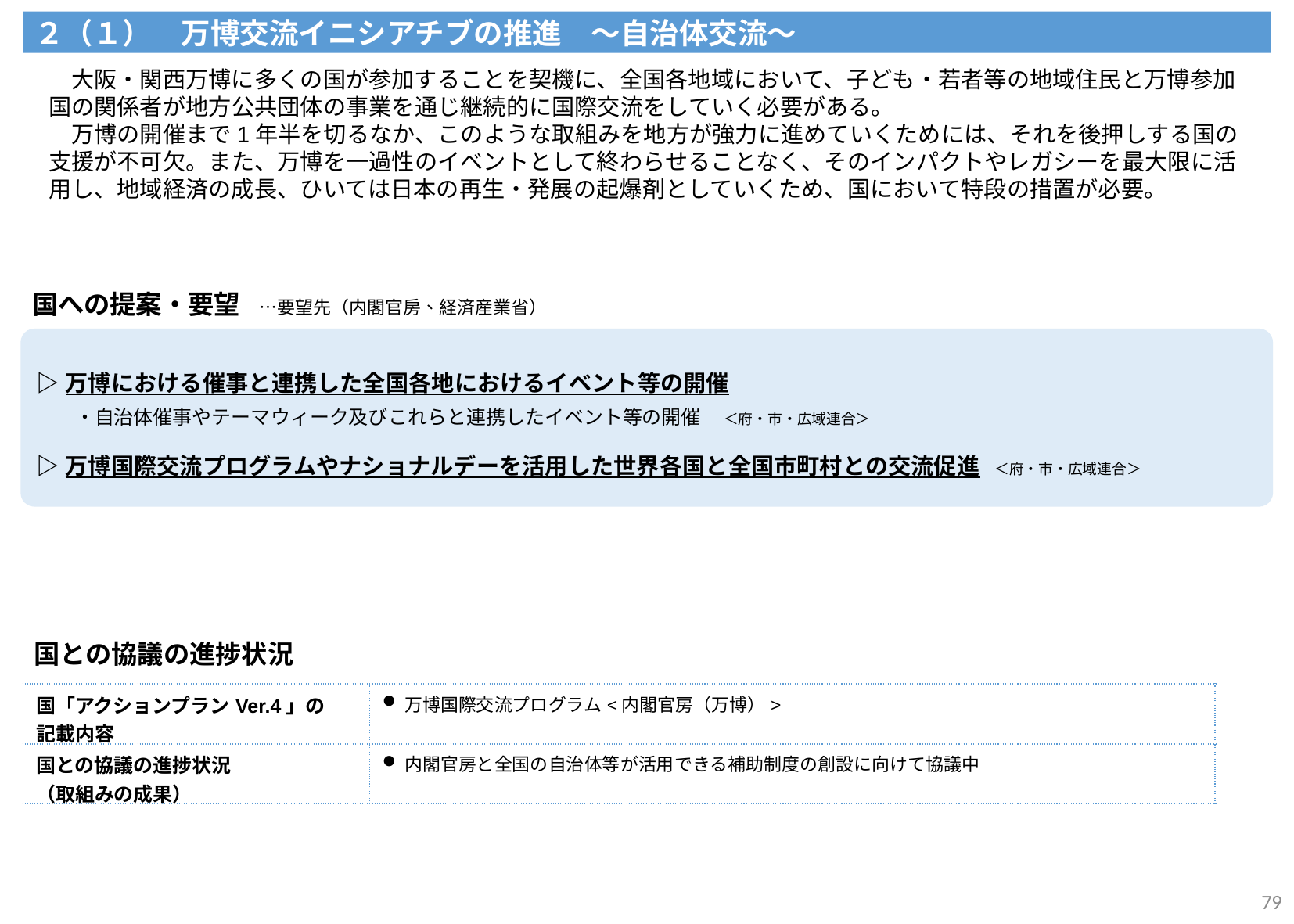

２（１）　万博交流イニシアチブの推進　～自治体交流～
　大阪・関西万博に多くの国が参加することを契機に、全国各地域において、子ども・若者等の地域住民と万博参加国の関係者が地方公共団体の事業を通じ継続的に国際交流をしていく必要がある。
　万博の開催まで1年半を切るなか、このような取組みを地方が強力に進めていくためには、それを後押しする国の支援が不可欠。また、万博を一過性のイベントとして終わらせることなく、そのインパクトやレガシーを最大限に活用し、地域経済の成長、ひいては日本の再生・発展の起爆剤としていくため、国において特段の措置が必要。
国への提案・要望　…要望先（内閣官房、経済産業省）

| ▷万博における催事と連携した全国各地におけるイベント等の開催 　　・自治体催事やテーマウィーク及びこれらと連携したイベント等の開催　＜府・市・広域連合＞ ▷万博国際交流プログラムやナショナルデーを活用した世界各国と全国市町村との交流促進　＜府・市・広域連合＞ |
| --- |
国との協議の進捗状況
| 国「アクションプランVer.4」の 記載内容 | 万博国際交流プログラム<内閣官房（万博）> |
| --- | --- |
| 国との協議の進捗状況 （取組みの成果） | 内閣官房と全国の自治体等が活用できる補助制度の創設に向けて協議中 |

79